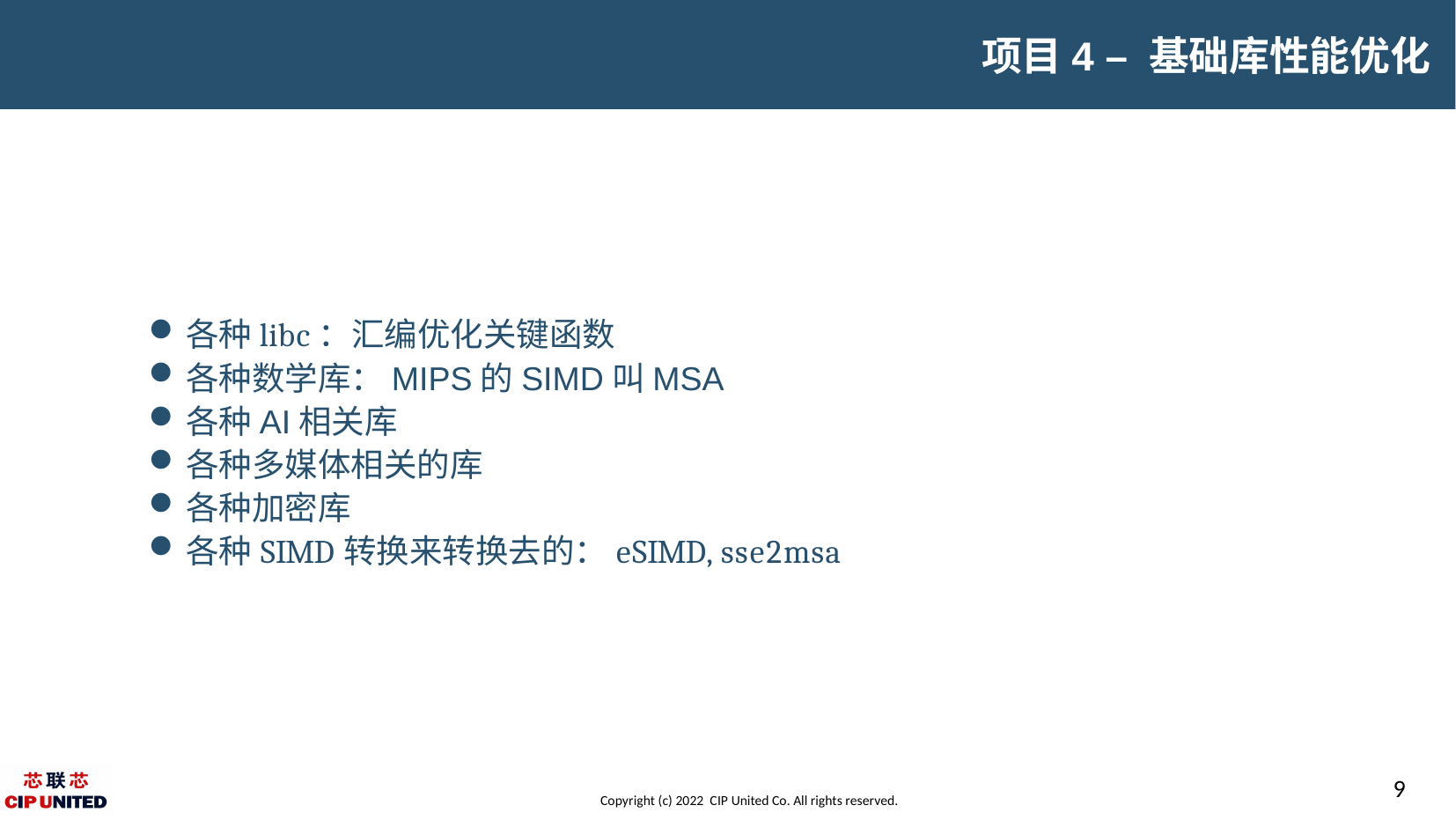

项目4 – 基础库性能优化
各种libc：汇编优化关键函数
各种数学库：MIPS的SIMD叫MSA
各种AI相关库
各种多媒体相关的库
各种加密库
各种SIMD转换来转换去的：eSIMD, sse2msa
9